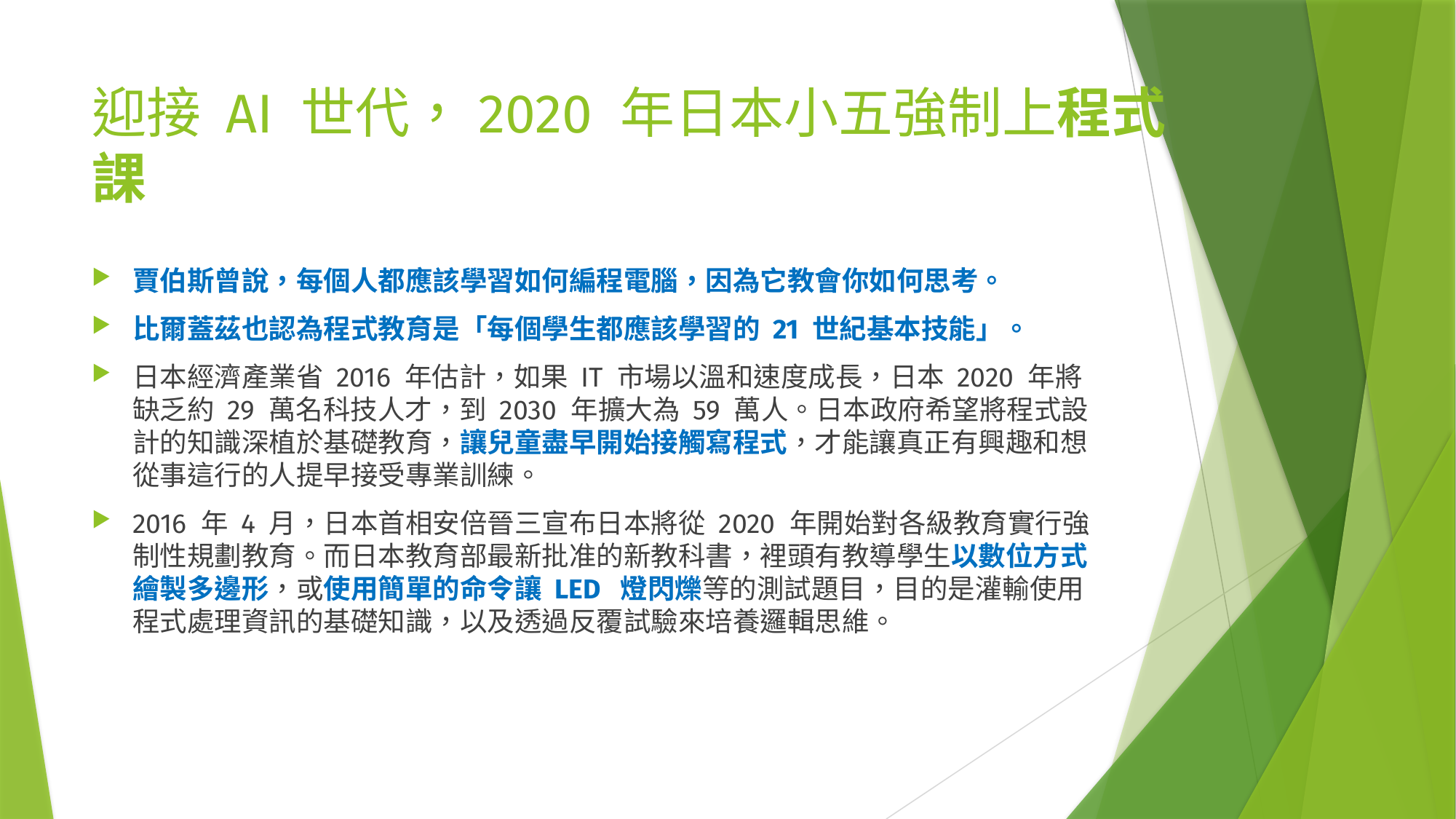

# 迎接 AI 世代，2020 年日本小五強制上程式課
賈伯斯曾說，每個人都應該學習如何編程電腦，因為它教會你如何思考。
比爾蓋茲也認為程式教育是「每個學生都應該學習的 21 世紀基本技能」。
日本經濟產業省 2016 年估計，如果 IT 市場以溫和速度成長，日本 2020 年將缺乏約 29 萬名科技人才，到 2030 年擴大為 59 萬人。日本政府希望將程式設計的知識深植於基礎教育，讓兒童盡早開始接觸寫程式，才能讓真正有興趣和想從事這行的人提早接受專業訓練。
2016 年 4 月，日本首相安倍晉三宣布日本將從 2020 年開始對各級教育實行強制性規劃教育。而日本教育部最新批准的新教科書，裡頭有教導學生以數位方式繪製多邊形，或使用簡單的命令讓 LED  燈閃爍等的測試題目，目的是灌輸使用程式處理資訊的基礎知識，以及透過反覆試驗來培養邏輯思維。